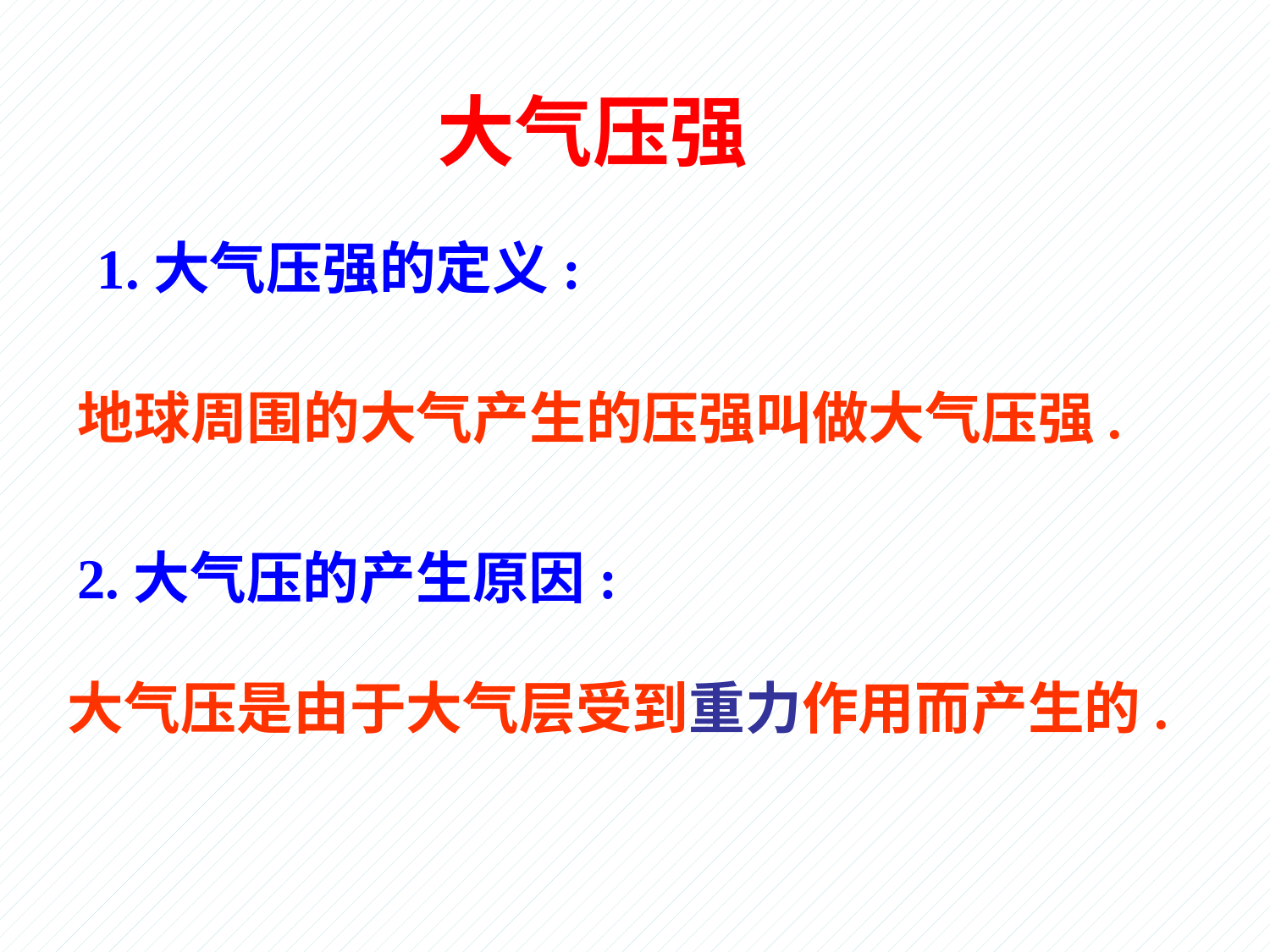

大气压强

1.大气压强的定义:
地球周围的大气产生的压强叫做大气压强.
2.大气压的产生原因:
大气压是由于大气层受到重力作用而产生的.